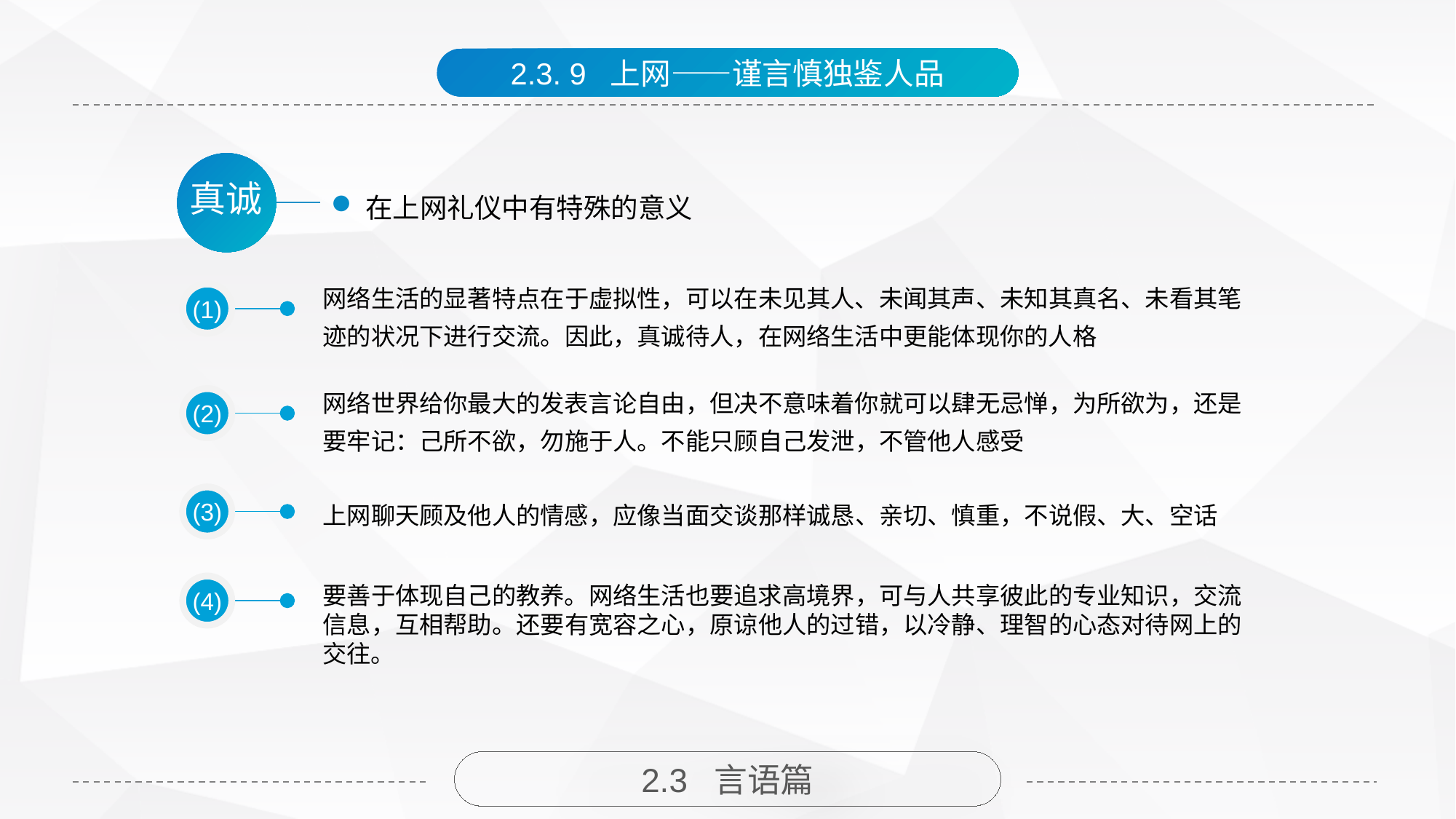

2.3. 9  上网——谨言慎独鉴人品

真诚
在上网礼仪中有特殊的意义
网络生活的显著特点在于虚拟性，可以在未见其人、未闻其声、未知其真名、未看其笔迹的状况下进行交流。因此，真诚待人，在网络生活中更能体现你的人格
(1)
网络世界给你最大的发表言论自由，但决不意味着你就可以肆无忌惮，为所欲为，还是要牢记：己所不欲，勿施于人。不能只顾自己发泄，不管他人感受
(2)
上网聊天顾及他人的情感，应像当面交谈那样诚恳、亲切、慎重，不说假、大、空话
(3)
要善于体现自己的教养。网络生活也要追求高境界，可与人共享彼此的专业知识，交流信息，互相帮助。还要有宽容之心，原谅他人的过错，以冷静、理智的心态对待网上的交往。
(4)
2.3  言语篇